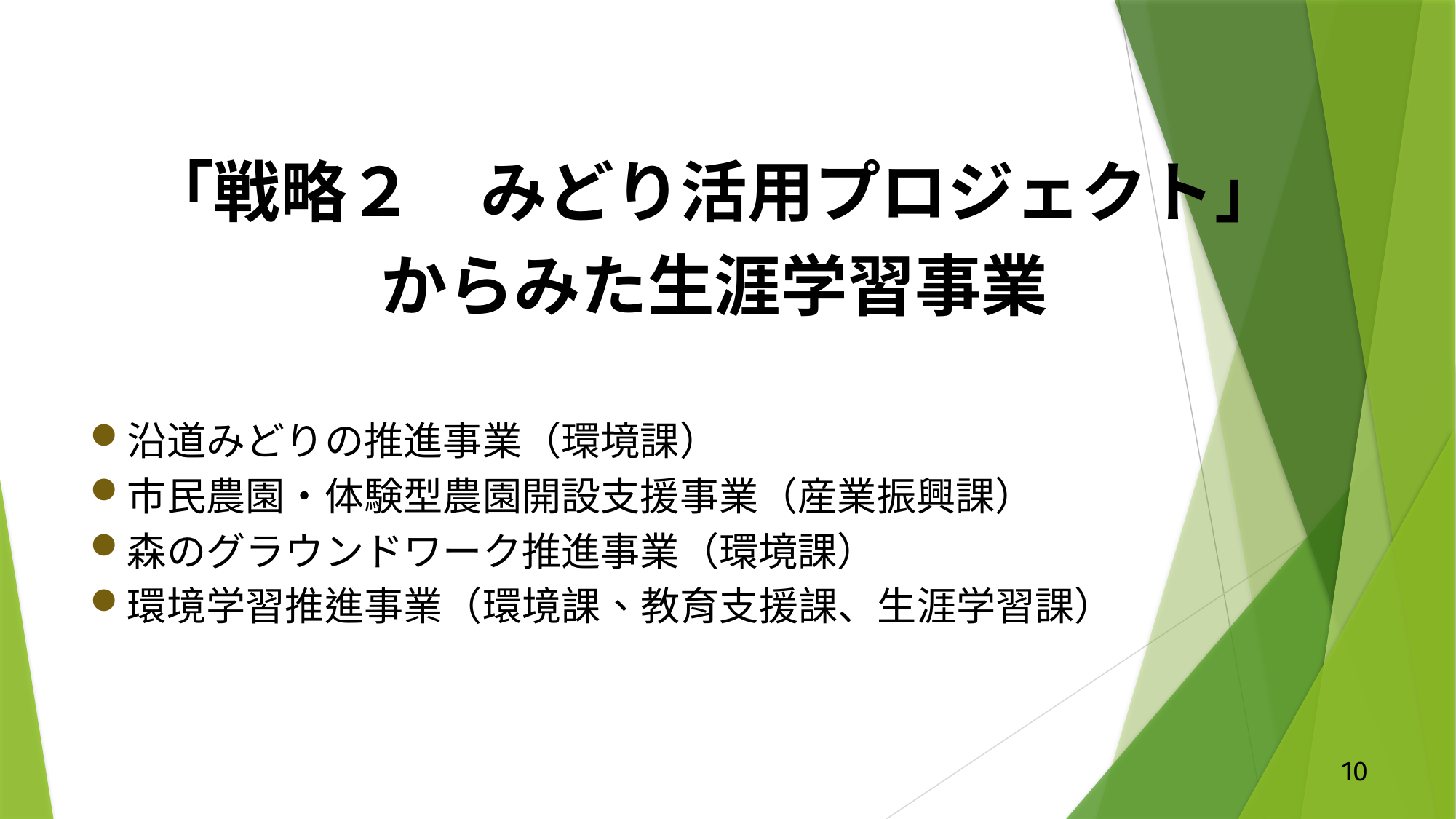

「戦略２　みどり活用プロジェクト」
からみた生涯学習事業
沿道みどりの推進事業（環境課）
市民農園・体験型農園開設支援事業（産業振興課）
森のグラウンドワーク推進事業（環境課）
環境学習推進事業（環境課、教育支援課、生涯学習課）